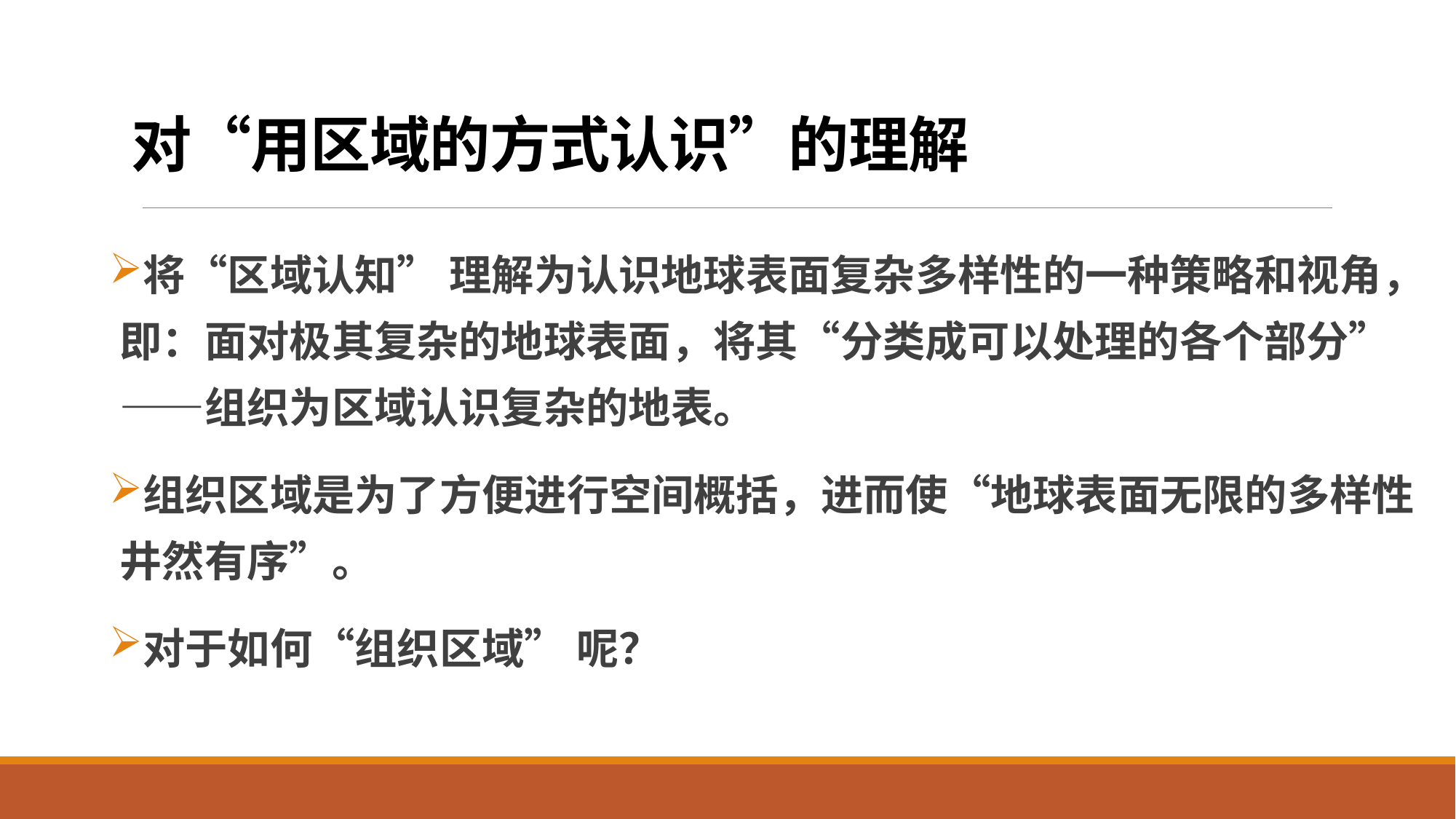

# 对“用区域的方式认识”的理解
将“区域认知” 理解为认识地球表面复杂多样性的一种策略和视角，即：面对极其复杂的地球表面，将其“分类成可以处理的各个部分”——组织为区域认识复杂的地表。
组织区域是为了方便进行空间概括，进而使“地球表面无限的多样性井然有序”。
对于如何“组织区域” 呢？